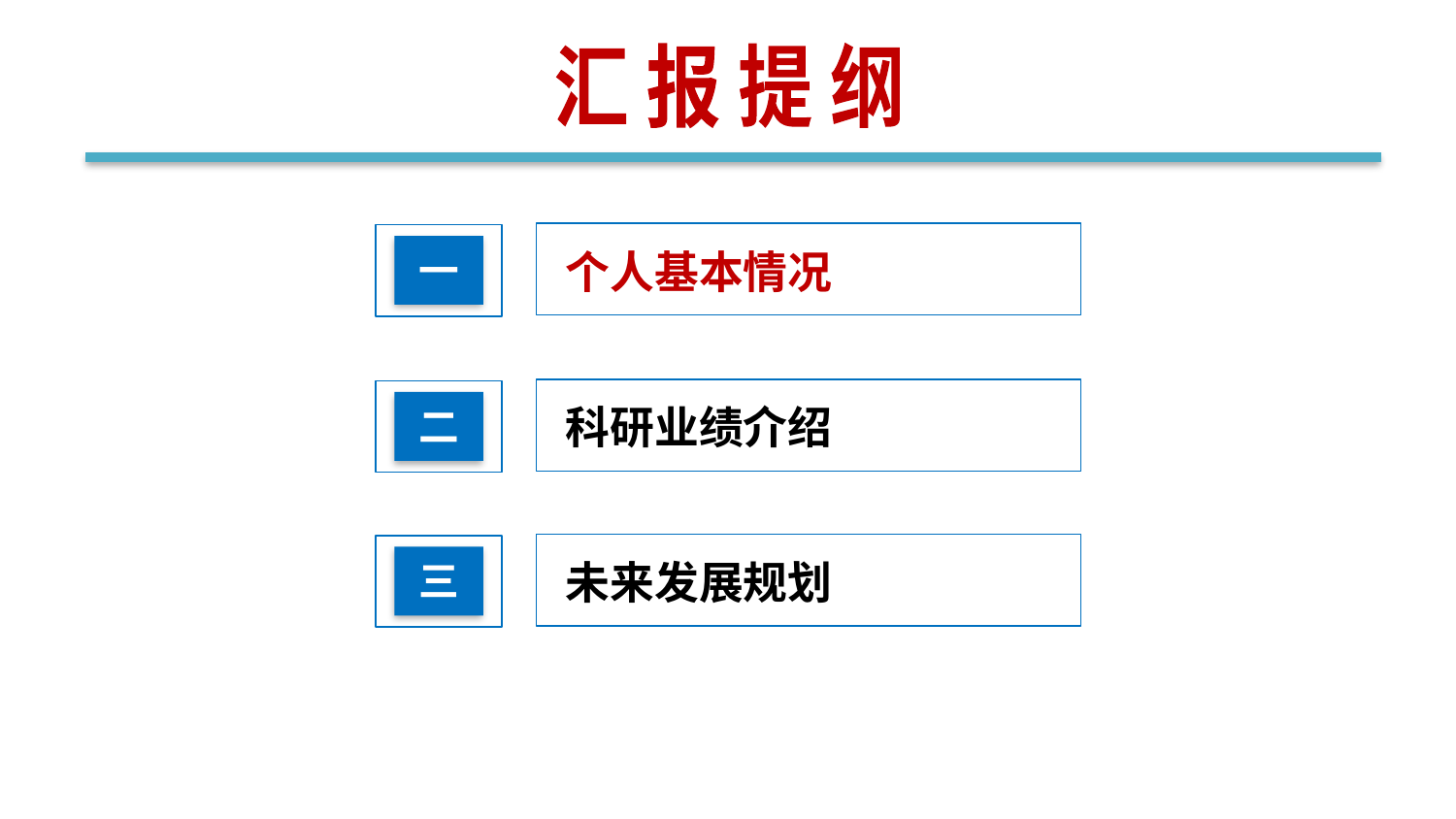

汇 报 提 纲

一
个人基本情况

二
科研业绩介绍

三
未来发展规划